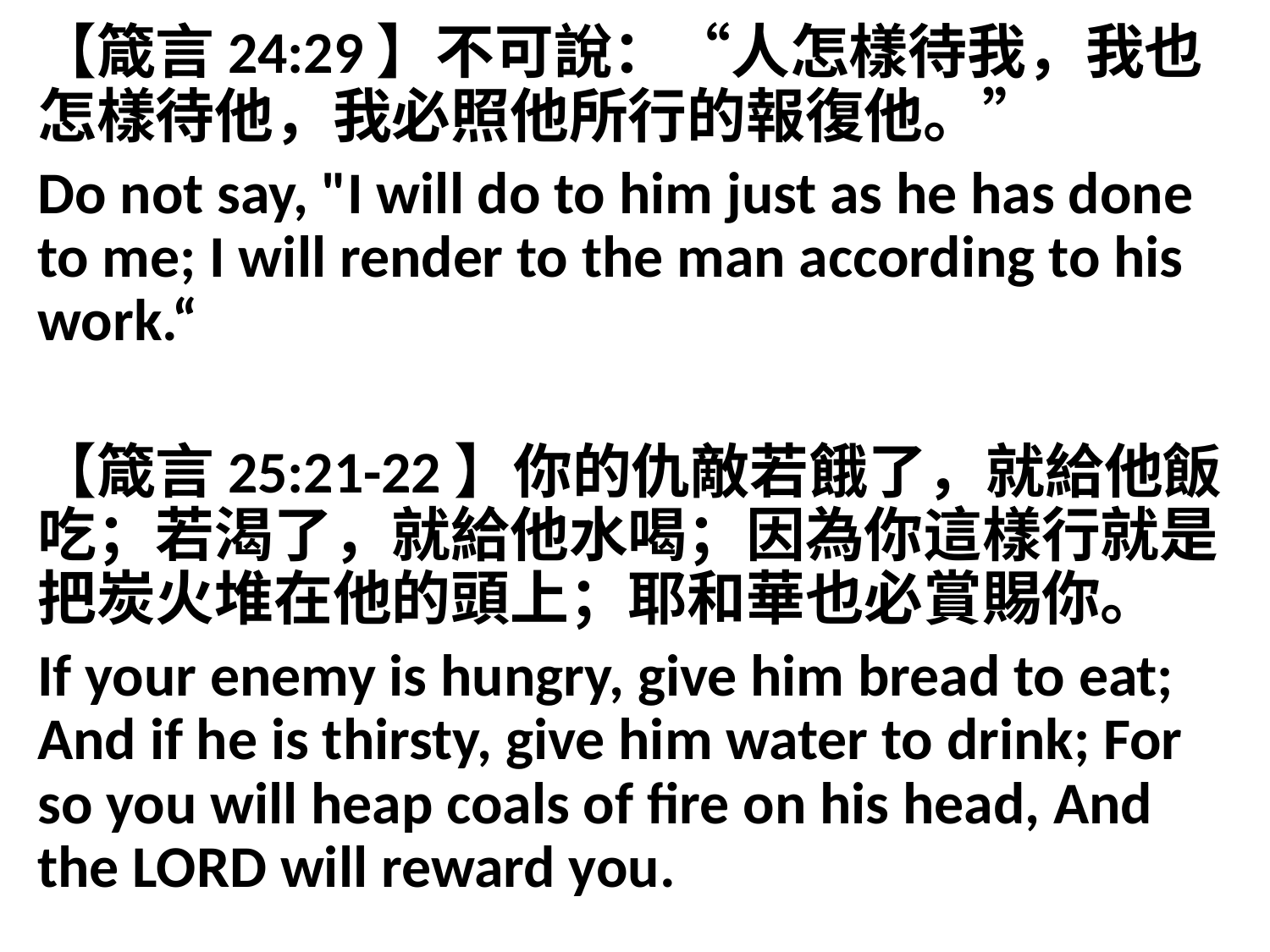

【箴言24:29】不可說：“人怎樣待我，我也怎樣待他，我必照他所行的報復他。”
Do not say, "I will do to him just as he has done to me; I will render to the man according to his work.“

【箴言25:21-22】你的仇敵若餓了，就給他飯吃；若渴了，就給他水喝；因為你這樣行就是把炭火堆在他的頭上；耶和華也必賞賜你。
If your enemy is hungry, give him bread to eat; And if he is thirsty, give him water to drink; For so you will heap coals of fire on his head, And the LORD will reward you.